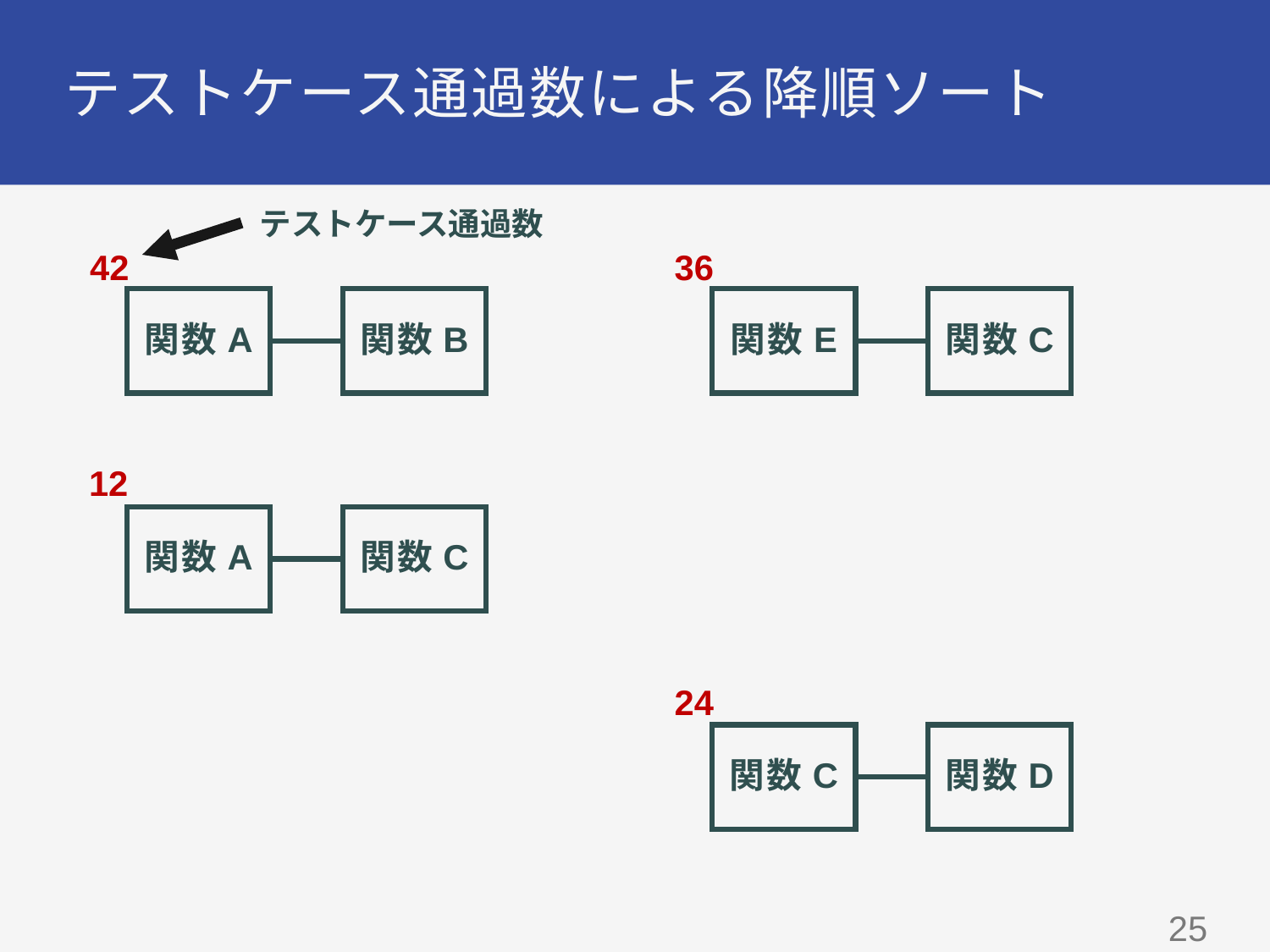

# テストケース通過数による降順ソート
テストケース通過数
42
36
関数A
関数B
関数E
関数C
12
関数A
関数C
24
関数C
関数D
25